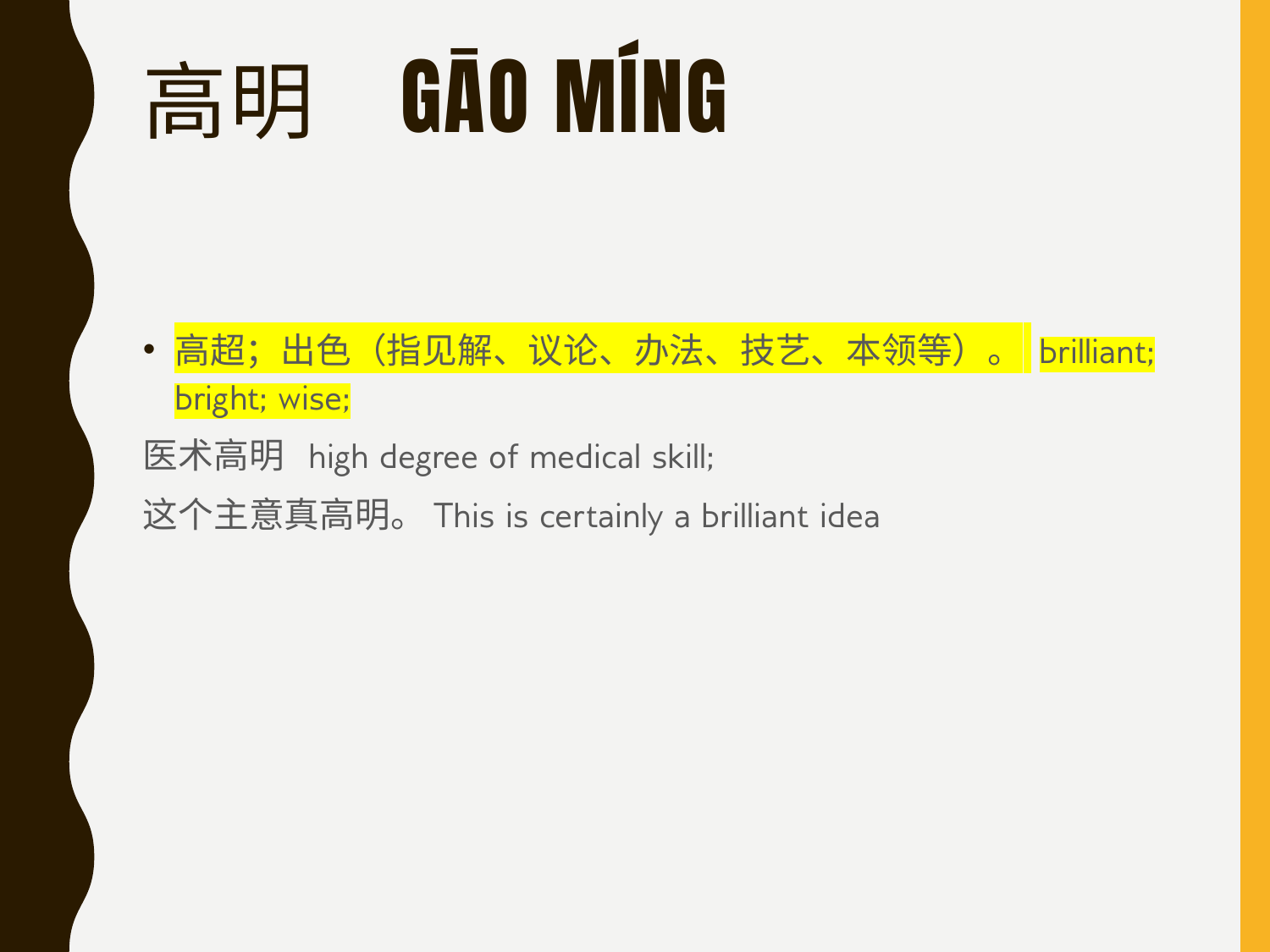

# 高明   gāo míng
高超；出色（指见解、议论、办法、技艺、本领等）。 brilliant; bright; wise;
医术高明  high degree of medical skill;
这个主意真高明。This is certainly a brilliant idea